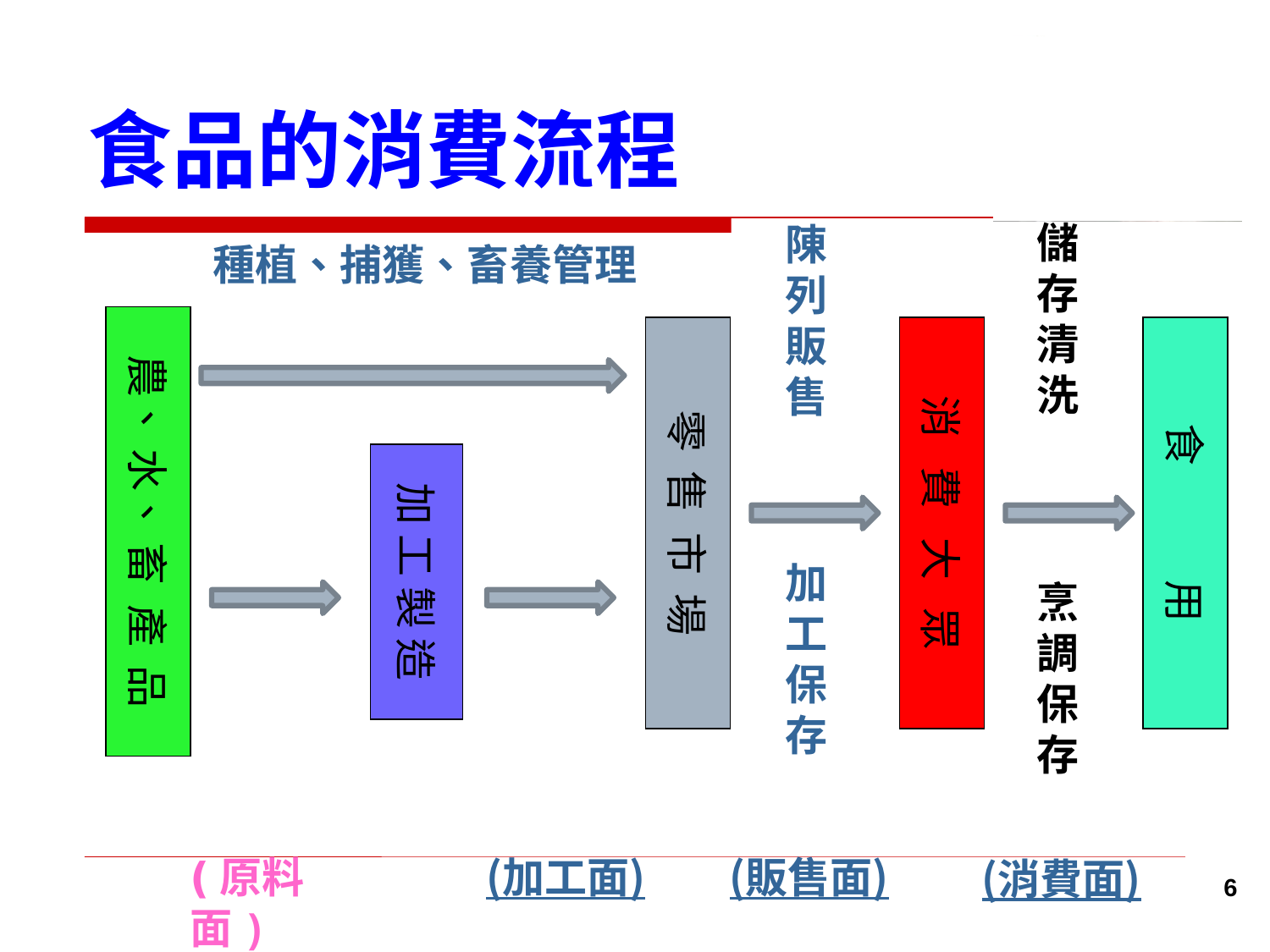

# 食品的消費流程
陳列販售
儲存清洗
種植、捕獲、畜養管理
農、 水、 畜  產  品
零  售  市  場
消   費   大   眾
食            用

加 工 製 造

加工保存
烹調保存

(原料面)
(加工面)
(販售面)
(消費面)
6